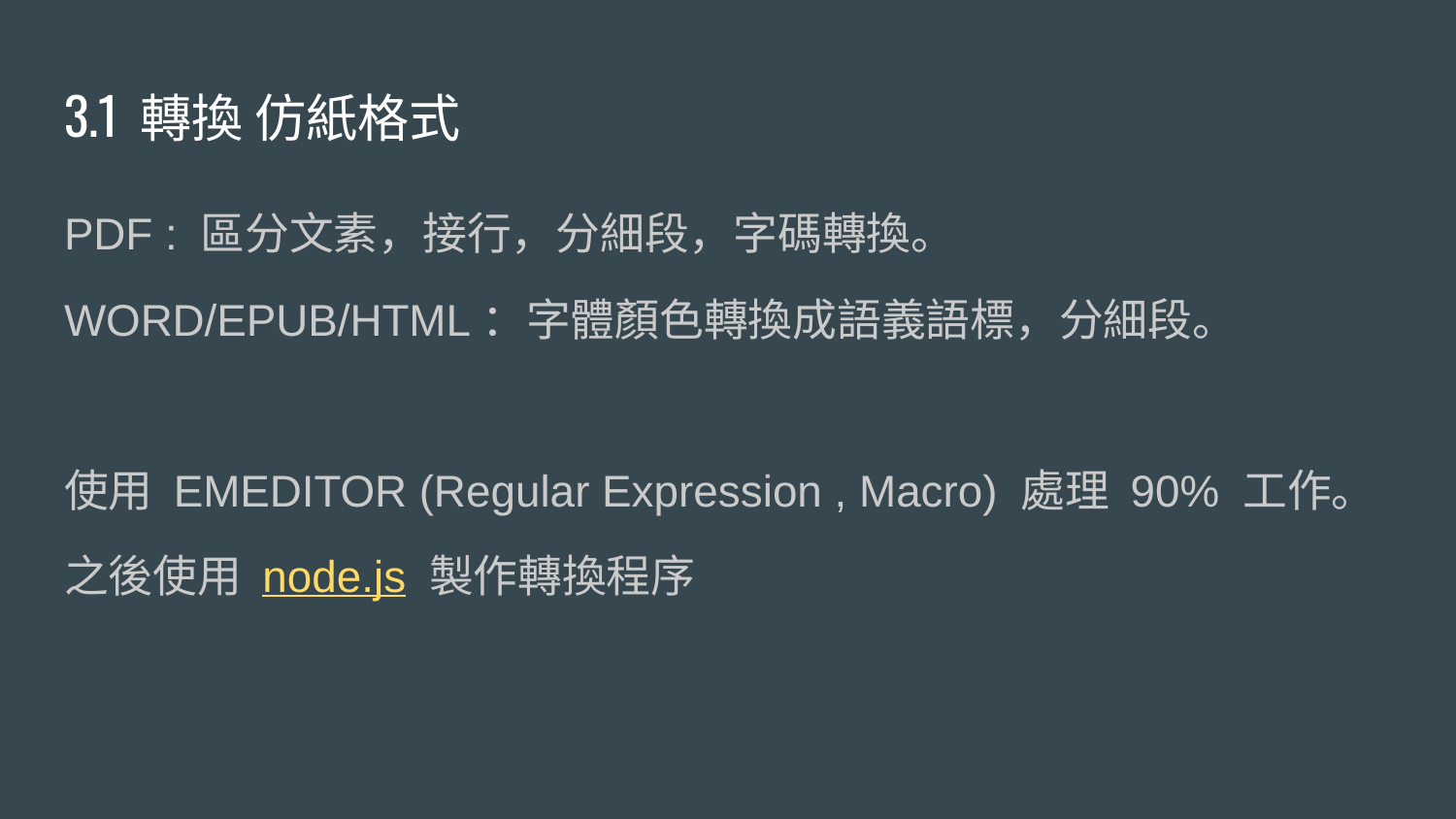

# 3.1 轉換 仿紙格式
PDF : 區分文素，接行，分細段，字碼轉換。
WORD/EPUB/HTML：字體顏色轉換成語義語標，分細段。

使用 EMEDITOR (Regular Expression , Macro) 處理 90% 工作。
之後使用 node.js 製作轉換程序